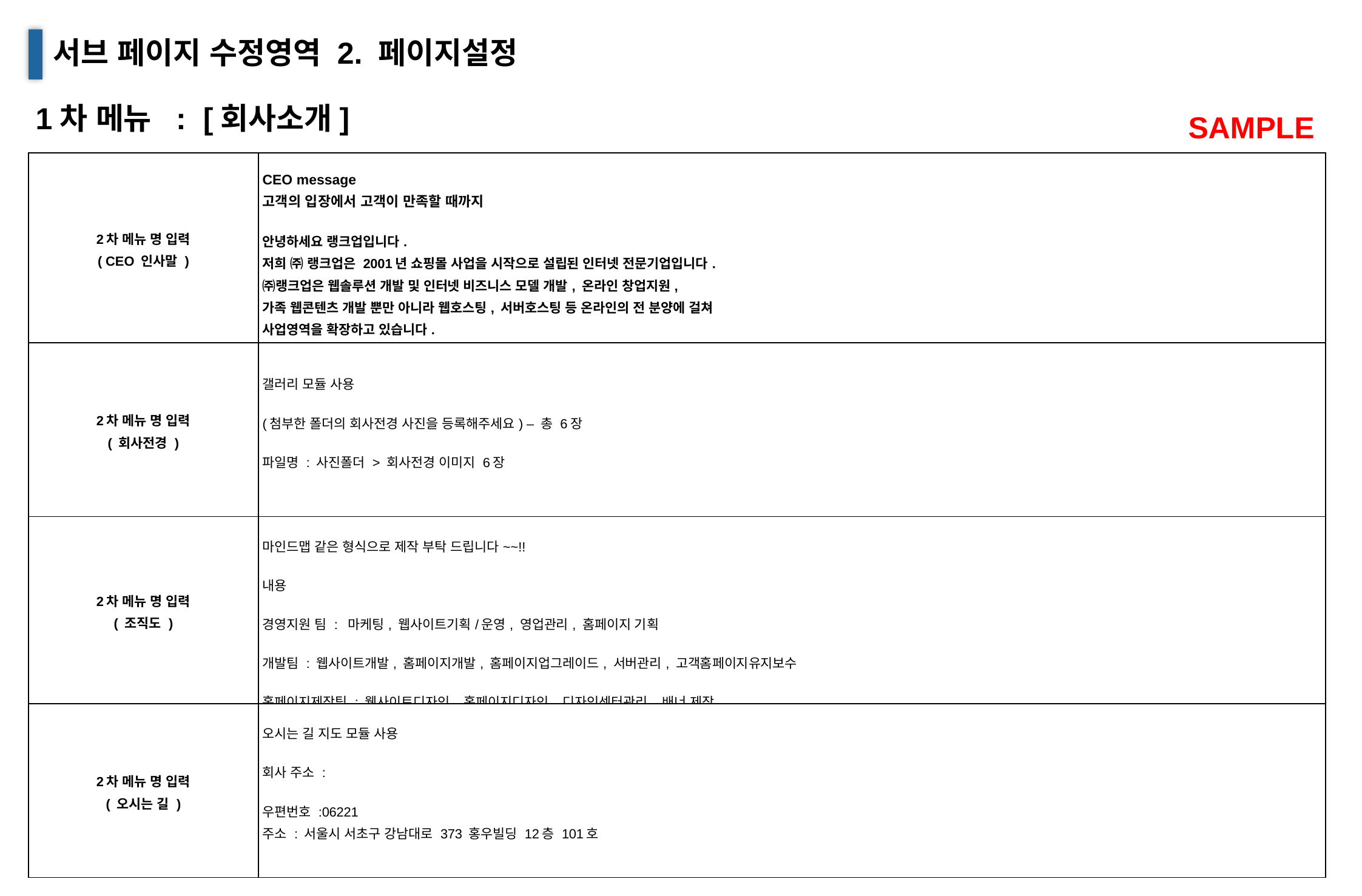

서브 페이지 수정영역 2. 페이지설정
1차 메뉴  :  [회사소개]
SAMPLE
| 2차 메뉴 명 입력 ( CEO 인사말 ) | CEO message 고객의 입장에서 고객이 만족할 때까지   안녕하세요 랭크업입니다. 저희 ㈜ 랭크업은 2001년 쇼핑몰 사업을 시작으로 설립된 인터넷 전문기업입니다. ㈜랭크업은 웹솔루션 개발 및 인터넷 비즈니스 모델 개발, 온라인 창업지원, 가족 웹콘텐츠 개발 뿐만 아니라 웹호스팅, 서버호스팅 등 온라인의 전 분양에 걸쳐 사업영역을 확장하고 있습니다. |
| --- | --- |
| 2차 메뉴 명 입력 ( 회사전경 ) | 갤러리 모듈 사용   (첨부한 폴더의 회사전경 사진을 등록해주세요) – 총 6장   파일명 : 사진폴더 > 회사전경 이미지 6장 |
| 2차 메뉴 명 입력 ( 조직도 ) | 마인드맵 같은 형식으로 제작 부탁 드립니다~~!!   내용   경영지원 팀 : 마케팅, 웹사이트기획/운영, 영업관리, 홈페이지 기획   개발팀 : 웹사이트개발, 홈페이지개발, 홈페이지업그레이드, 서버관리, 고객홈페이지유지보수   홈페이지제작팀 : 웹사이트디자인, 홈페이지디자인, 디자인센터관리, 배너 제작 |
| 2차 메뉴 명 입력 ( 오시는 길 ) | 오시는 길 지도 모듈 사용   회사 주소 :   우편번호 :06221 주소 : 서울시 서초구 강남대로 373 홍우빌딩 12층 101호 |